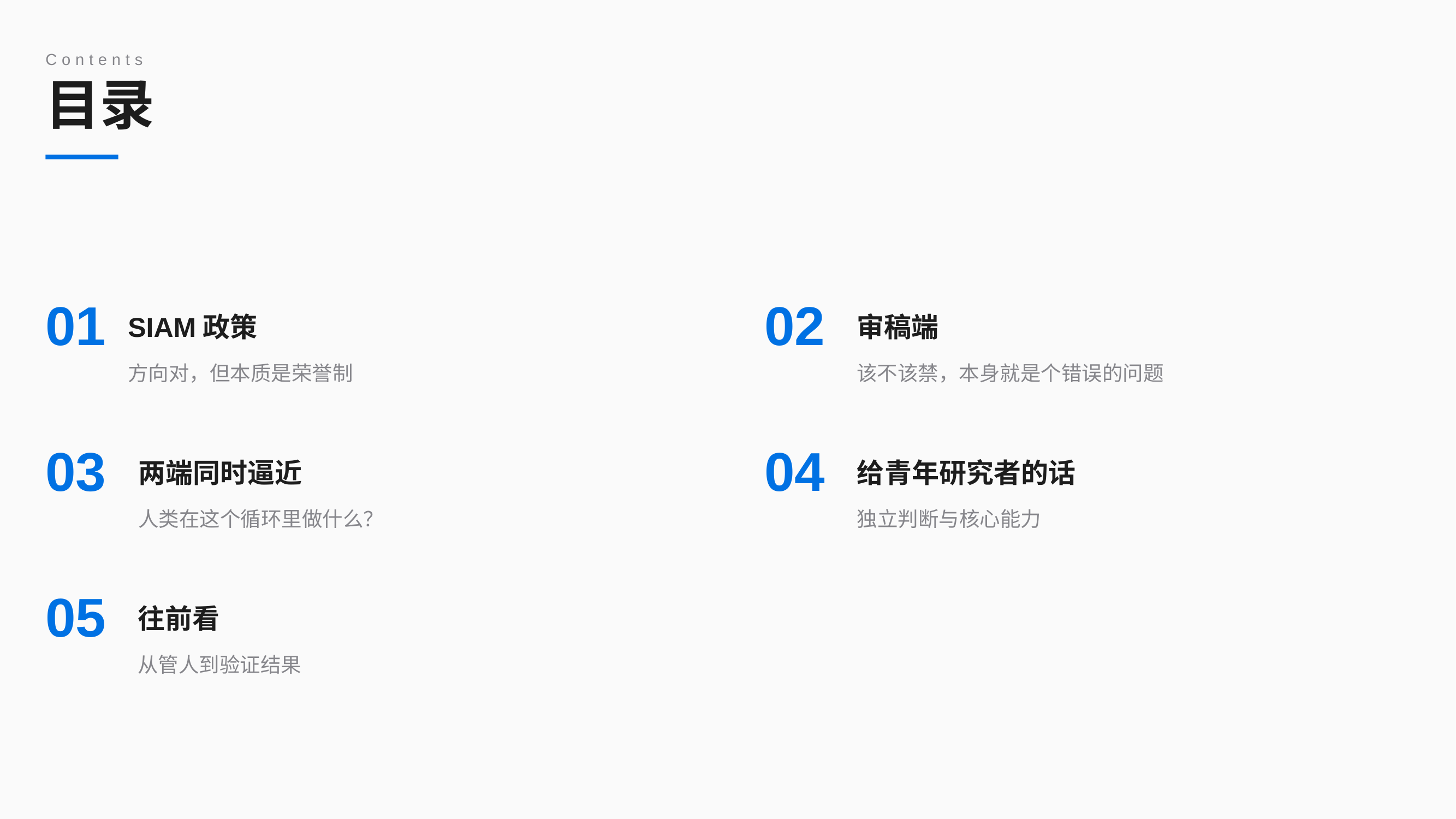

Contents
目录

01
02
SIAM政策
审稿端
方向对，但本质是荣誉制
该不该禁，本身就是个错误的问题
03
04
两端同时逼近
给青年研究者的话
人类在这个循环里做什么？
独立判断与核心能力
05
往前看
从管人到验证结果